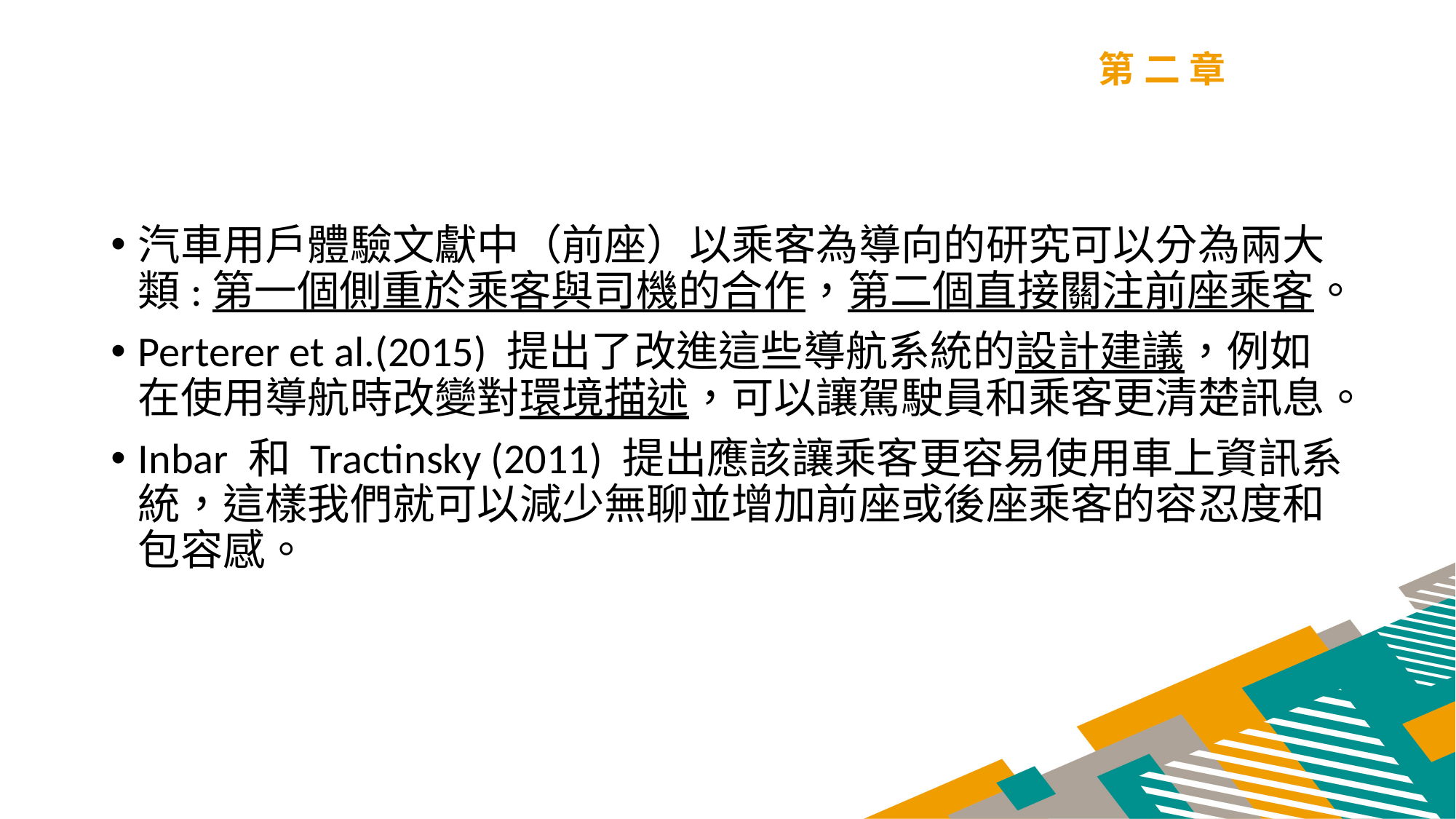

第二章
汽車用戶體驗文獻中（前座）以乘客為導向的研究可以分為兩大類:第一個側重於乘客與司機的合作，第二個直接關注前座乘客。
Perterer et al.(2015) 提出了改進這些導航系統的設計建議，例如在使用導航時改變對環境描述，可以讓駕駛員和乘客更清楚訊息。
Inbar 和 Tractinsky (2011) 提出應該讓乘客更容易使用車上資訊系統，這樣我們就可以減少無聊並增加前座或後座乘客的容忍度和包容感。